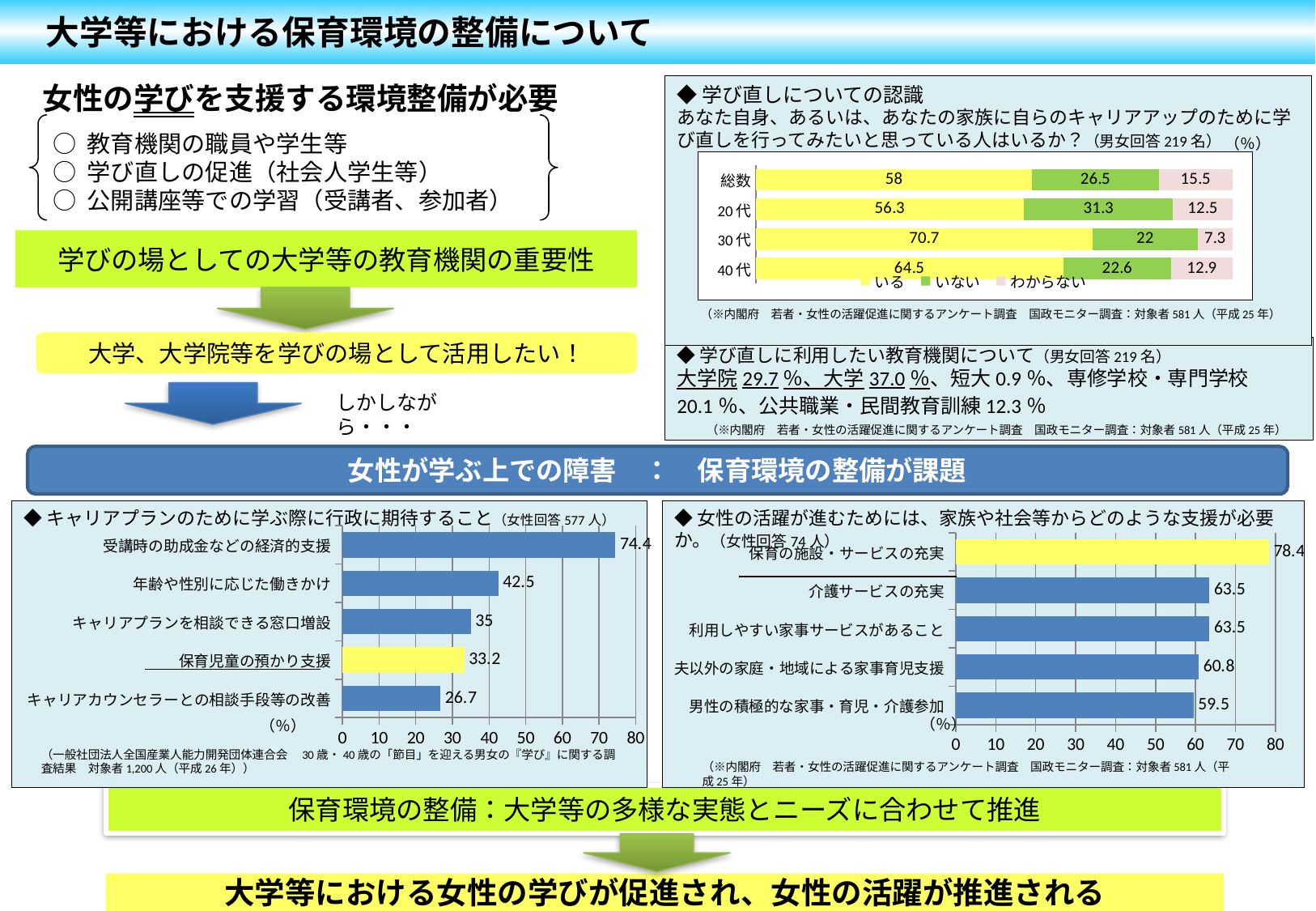

大学等における保育環境の整備について
# 女性の学びを支援する環境整備が必要
◆学び直しについての認識
あなた自身、あるいは、あなたの家族に自らのキャリアアップのために学び直しを行ってみたいと思っている人はいるか？（男女回答219名）

　　（※内閣府　若者・女性の活躍促進に関するアンケート調査　国政モニター調査：対象者581人（平成25年）
○ 教育機関の職員や学生等
○ 学び直しの促進（社会人学生等）
○ 公開講座等での学習（受講者、参加者）
（％）

### Chart

| Category | いる | いない | わからない |
|---|---|---|---|
| 総数 | 58.0 | 26.5 | 15.5 |
| 20代 | 56.3 | 31.3 | 12.5 |
| 30代 | 70.7 | 22.0 | 7.3 |
| 40代 | 64.5 | 22.6 | 12.9 |
学びの場としての大学等の教育機関の重要性

大学、大学院等を学びの場として活用したい！
◆学び直しに利用したい教育機関について（男女回答219名）
大学院29.7％、大学37.0％、短大0.9％、専修学校・専門学校20.1％、公共職業・民間教育訓練12.3％

しかしながら・・・
（※内閣府　若者・女性の活躍促進に関するアンケート調査　国政モニター調査：対象者581人（平成25年）
女性が学ぶ上での障害　：　保育環境の整備が課題
◆キャリアプランのために学ぶ際に行政に期待すること（女性回答577人）

◆女性の活躍が進むためには、家族や社会等からどのような支援が必要か。（女性回答74人）

### Chart

| Category | 列1 |
|---|---|
| キャリアカウンセラーとの相談手段等の改善 | 26.7 |
| 保育児童の預かり支援 | 33.2 |
| キャリアプランを相談できる窓口増設 | 35.0 |
| 年齢や性別に応じた働きかけ | 42.5 |
| 受講時の助成金などの経済的支援 | 74.4 |

### Chart

| Category | 列1 |
|---|---|
| 男性の積極的な家事・育児・介護参加 | 59.5 |
| 夫以外の家庭・地域による家事育児支援 | 60.8 |
| 利用しやすい家事サービスがあること | 63.5 |
| 介護サービスの充実 | 63.5 |
| 保育の施設・サービスの充実 | 78.4 |
（％）
（％）
（一般社団法人全国産業人能力開発団体連合会　30歳・40歳の「節目」を迎える男女の『学び』に関する調査結果　対象者1,200人（平成26年））
（※内閣府　若者・女性の活躍促進に関するアンケート調査　国政モニター調査：対象者581人（平成25年）
保育環境の整備：大学等の多様な実態とニーズに合わせて推進

大学等における女性の学びが促進され、女性の活躍が推進される